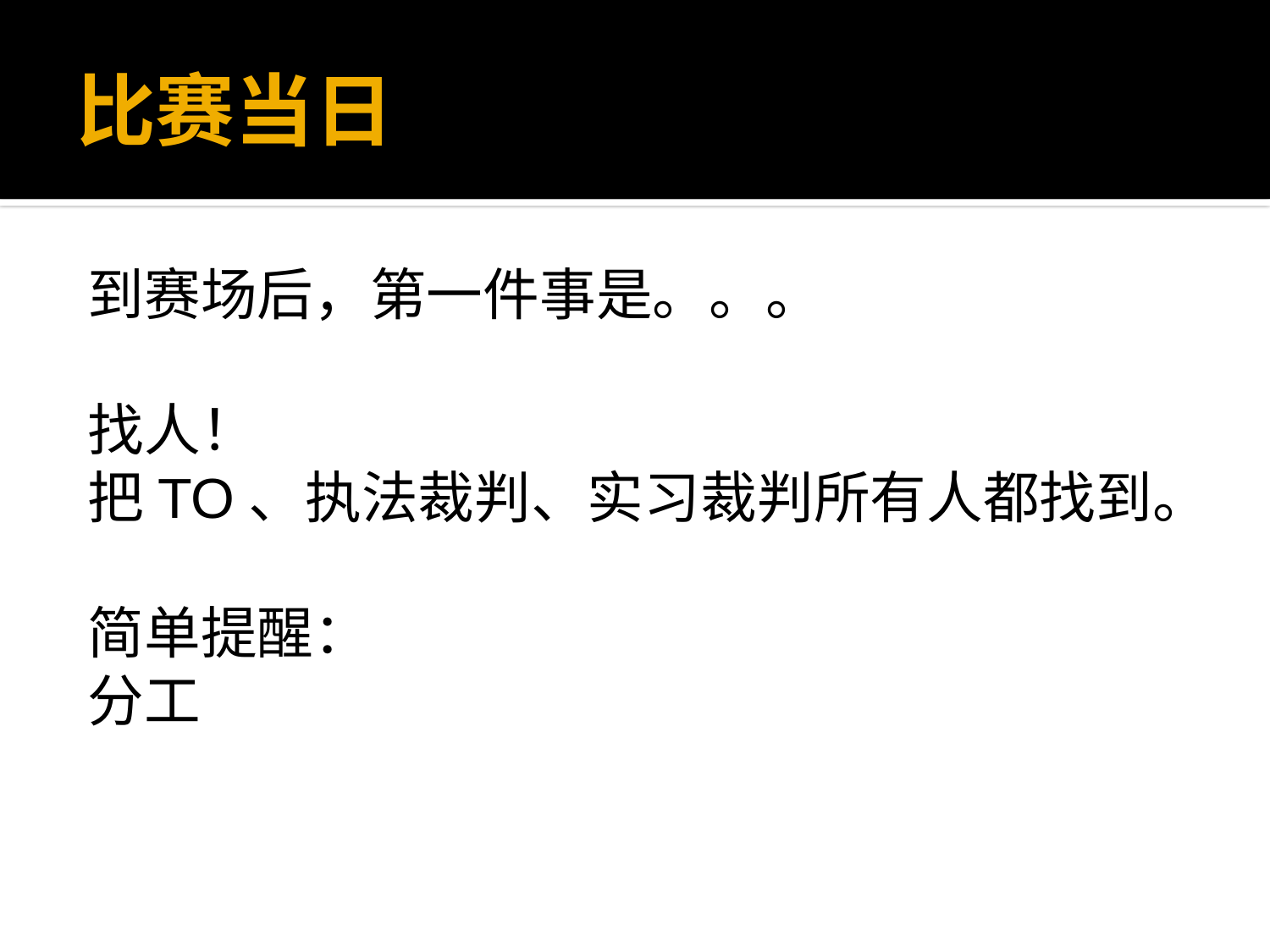

# 比赛当日
到赛场后，第一件事是。。。

找人！
把TO、执法裁判、实习裁判所有人都找到。

简单提醒：
分工